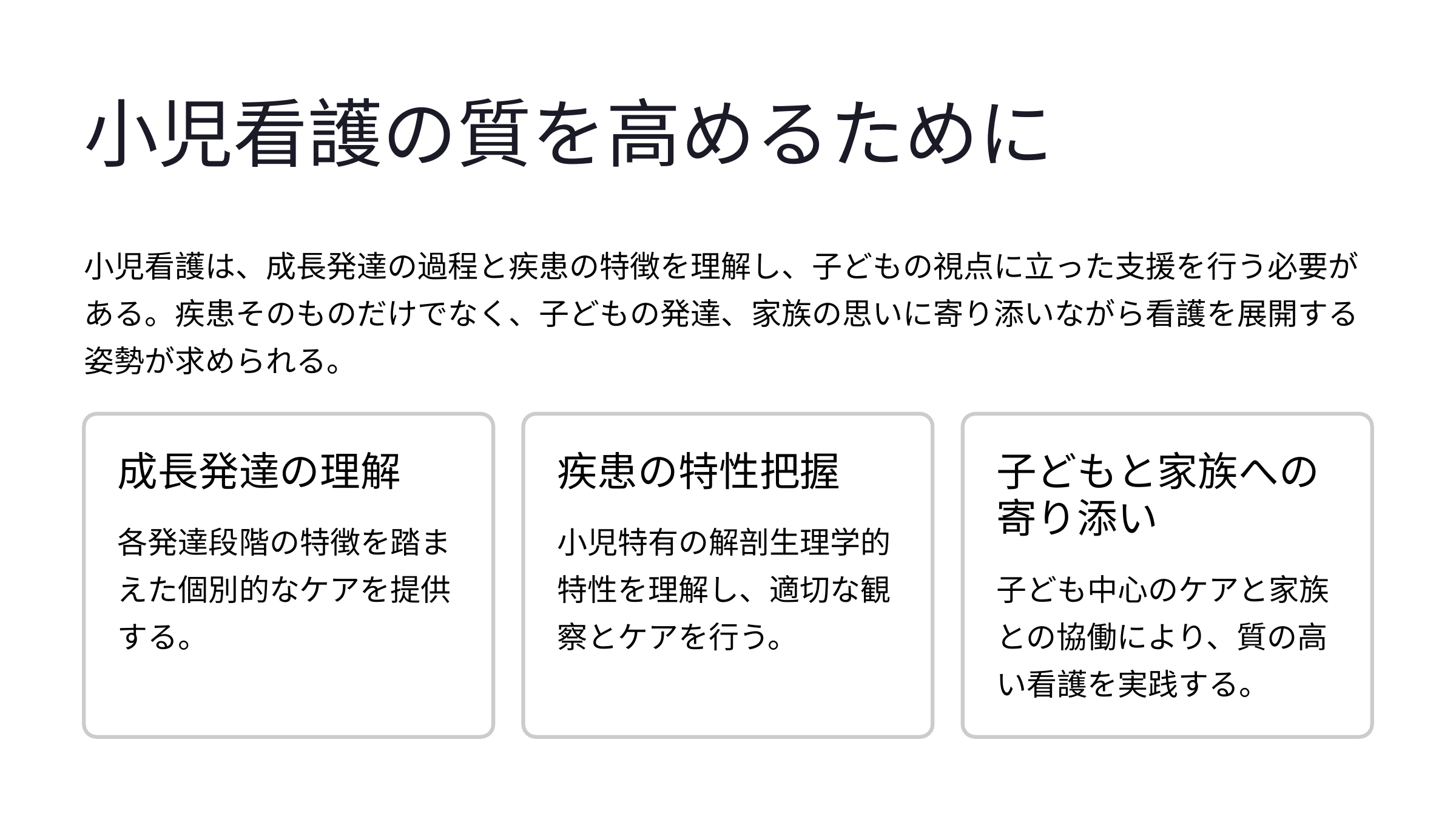

小児看護の質を高めるために
小児看護は、成長発達の過程と疾患の特徴を理解し、子どもの視点に立った支援を行う必要がある。疾患そのものだけでなく、子どもの発達、家族の思いに寄り添いながら看護を展開する姿勢が求められる。

成長発達の理解
疾患の特性把握
子どもと家族への寄り添い
各発達段階の特徴を踏まえた個別的なケアを提供する。
小児特有の解剖生理学的特性を理解し、適切な観察とケアを行う。
子ども中心のケアと家族との協働により、質の高い看護を実践する。